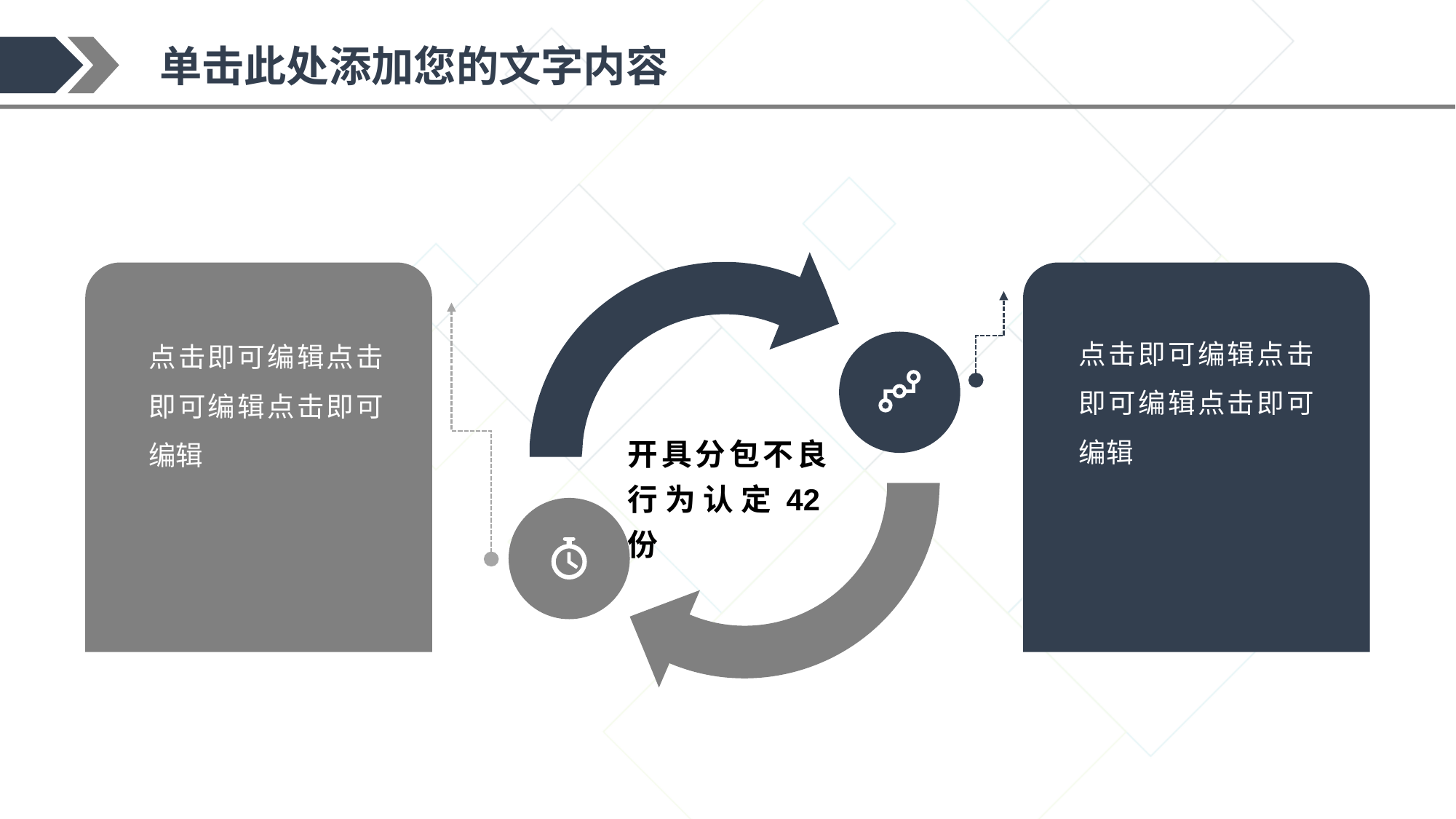

开具分包不良行为认定42份

点击即可编辑点击即可编辑点击即可编辑
点击即可编辑点击即可编辑点击即可编辑